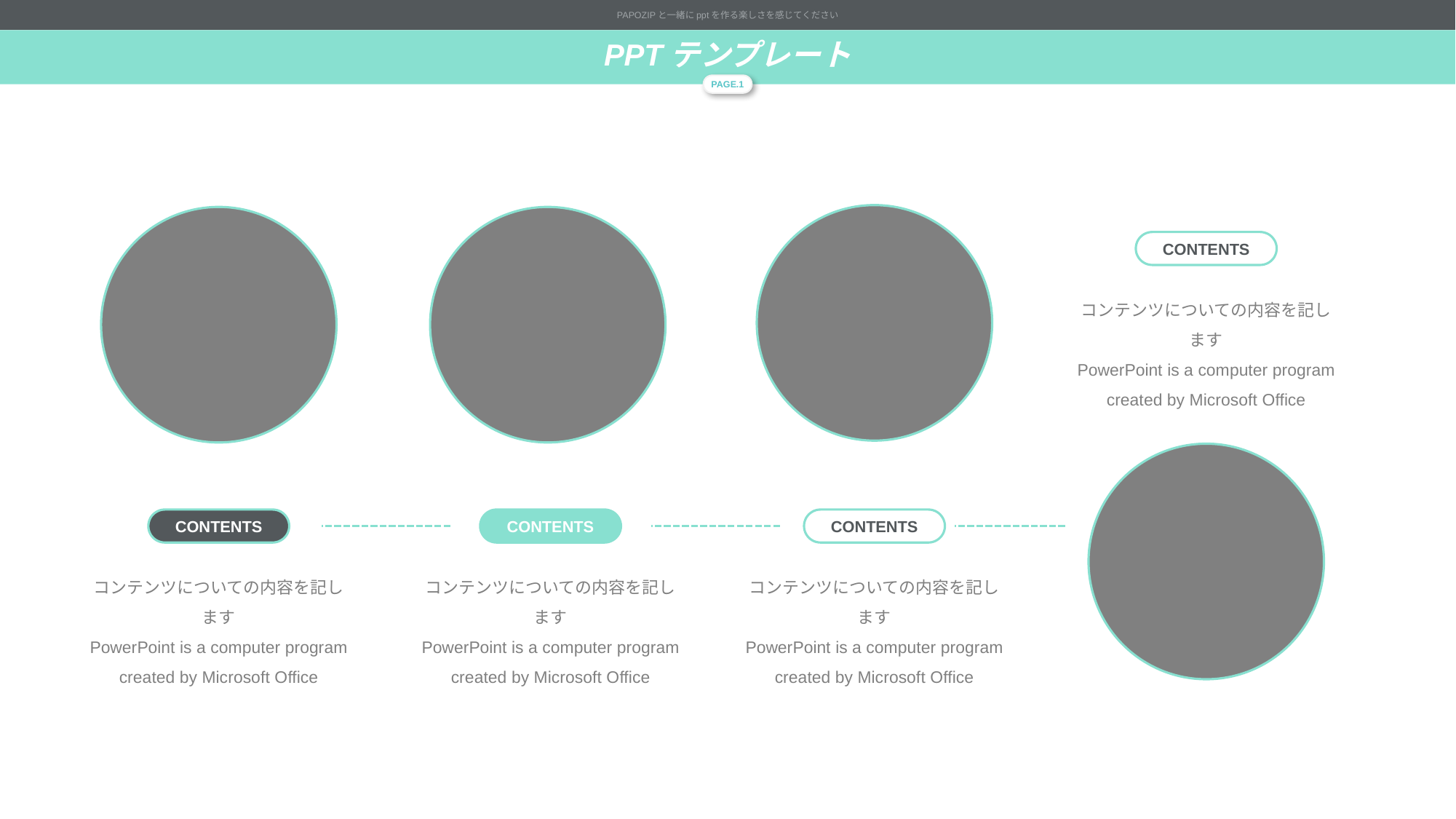

PAPOZIPと一緒にpptを作る楽しさを感じてください
PPTテンプレート
PAGE.1

CONTENTS
コンテンツについての内容を記します
PowerPoint is a computer program created by Microsoft Office

CONTENTS
CONTENTS
CONTENTS
コンテンツについての内容を記します
PowerPoint is a computer program created by Microsoft Office
コンテンツについての内容を記します
PowerPoint is a computer program created by Microsoft Office
コンテンツについての内容を記します
PowerPoint is a computer program created by Microsoft Office